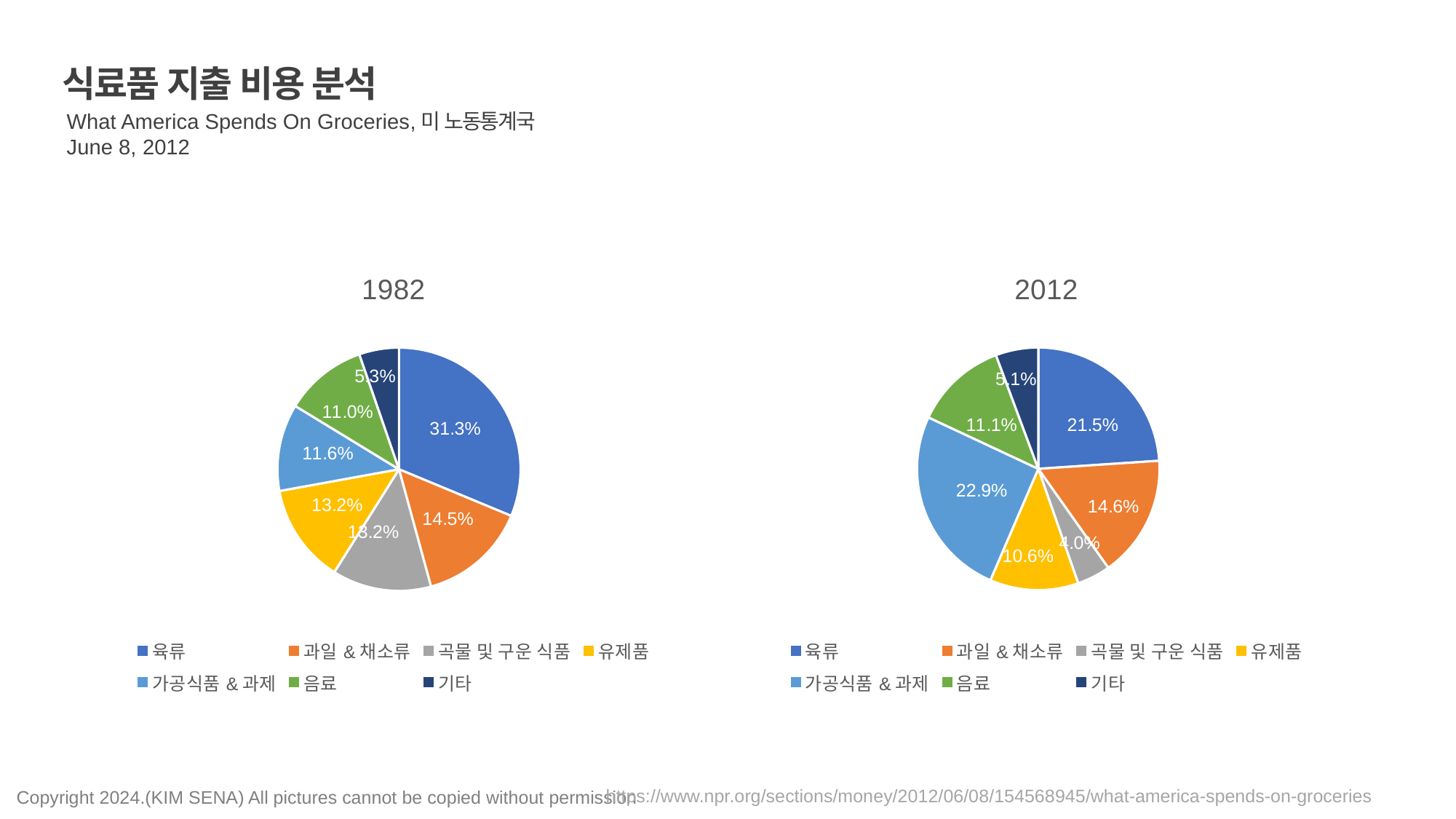

식료품 지출 비용 분석
What America Spends On Groceries,미 노동통계국
June 8, 2012

### Chart:

| Category | 1982 |
|---|---|
| 육류 | 0.313 |
| 과일&채소류 | 0.145 |
| 곡물 및 구운 식품 | 0.132 |
| 유제품 | 0.132 |
| 가공식품&과제 | 0.116 |
| 음료 | 0.11 |
| 기타 | 0.053 |

### Chart:

| Category | 2012 |
|---|---|
| 육류 | 0.215 |
| 과일&채소류 | 0.146 |
| 곡물 및 구운 식품 | 0.04 |
| 유제품 | 0.106 |
| 가공식품&과제 | 0.229 |
| 음료 | 0.111 |
| 기타 | 0.051 |
https://www.npr.org/sections/money/2012/06/08/154568945/what-america-spends-on-groceries